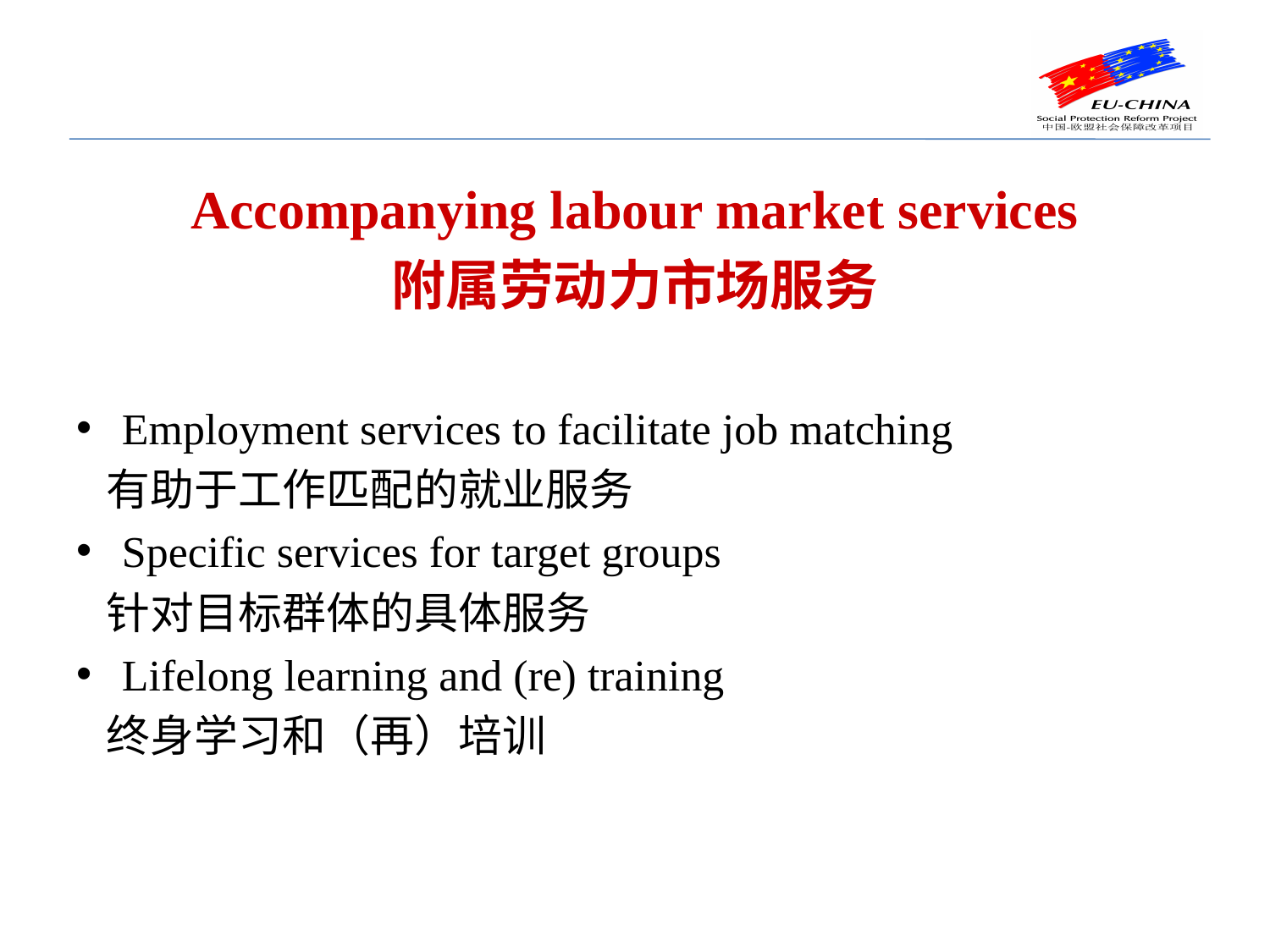

#
Accompanying labour market services
附属劳动力市场服务

Employment services to facilitate job matching
  有助于工作匹配的就业服务
Specific services for target groups
  针对目标群体的具体服务
Lifelong learning and (re) training
  终身学习和（再）培训